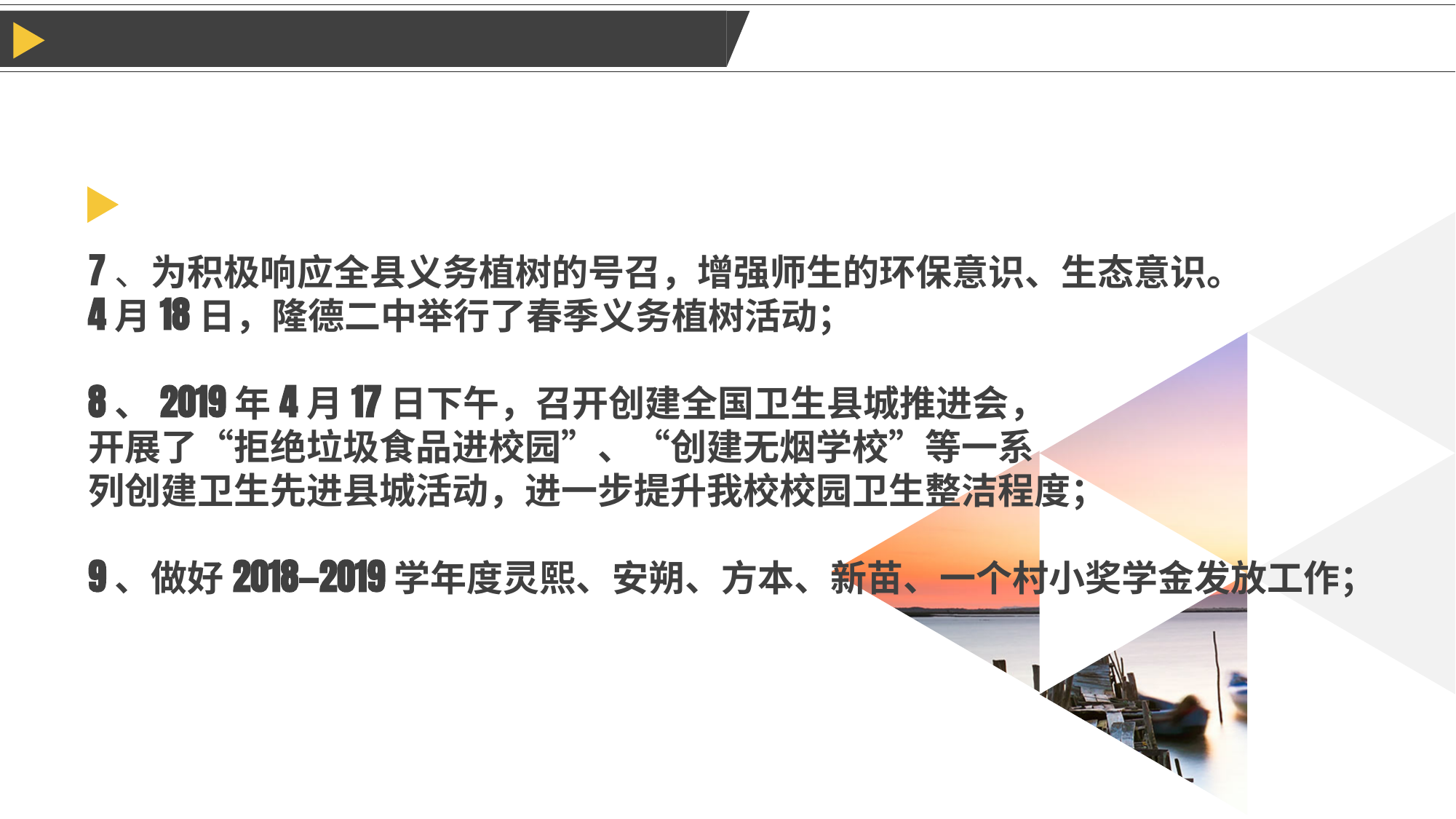

7、为积极响应全县义务植树的号召，增强师生的环保意识、生态意识。
4月18日，隆德二中举行了春季义务植树活动；

8、2019年4月17日下午，召开创建全国卫生县城推进会，
开展了“拒绝垃圾食品进校园”、“创建无烟学校”等一系
列创建卫生先进县城活动，进一步提升我校校园卫生整洁程度；

9、做好2018—2019学年度灵熙、安朔、方本、新苗、一个村小奖学金发放工作；